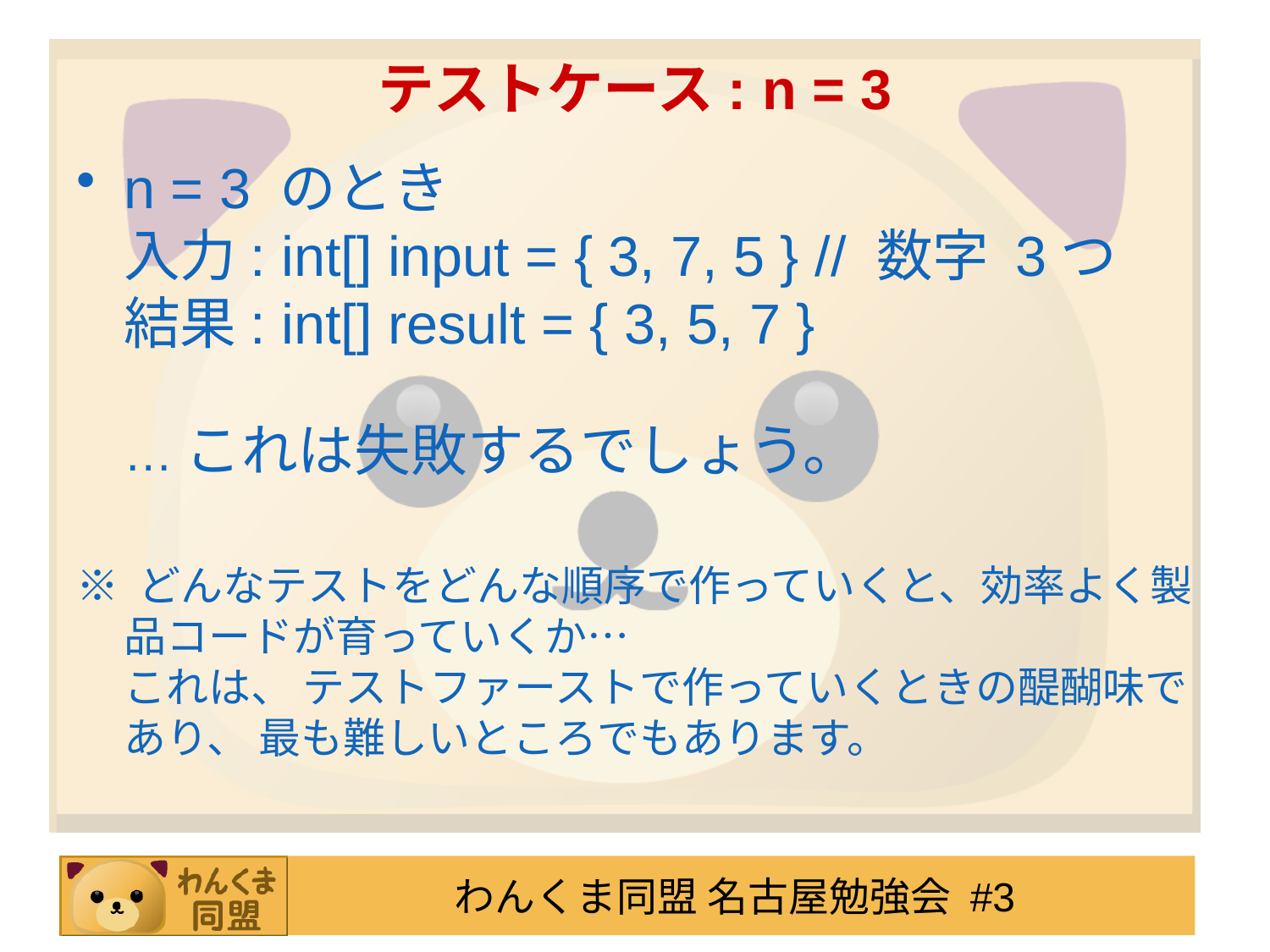

# テストケース: n = 3
n = 3 のとき
入力: int[] input = { 3, 7, 5 } // 数字 3つ
結果: int[] result = { 3, 5, 7 }
…これは失敗するでしょう。
※ どんなテストをどんな順序で作っていくと、効率よく製品コードが育っていくか…
これは、 テストファーストで作っていくときの醍醐味であり、 最も難しいところでもあります。